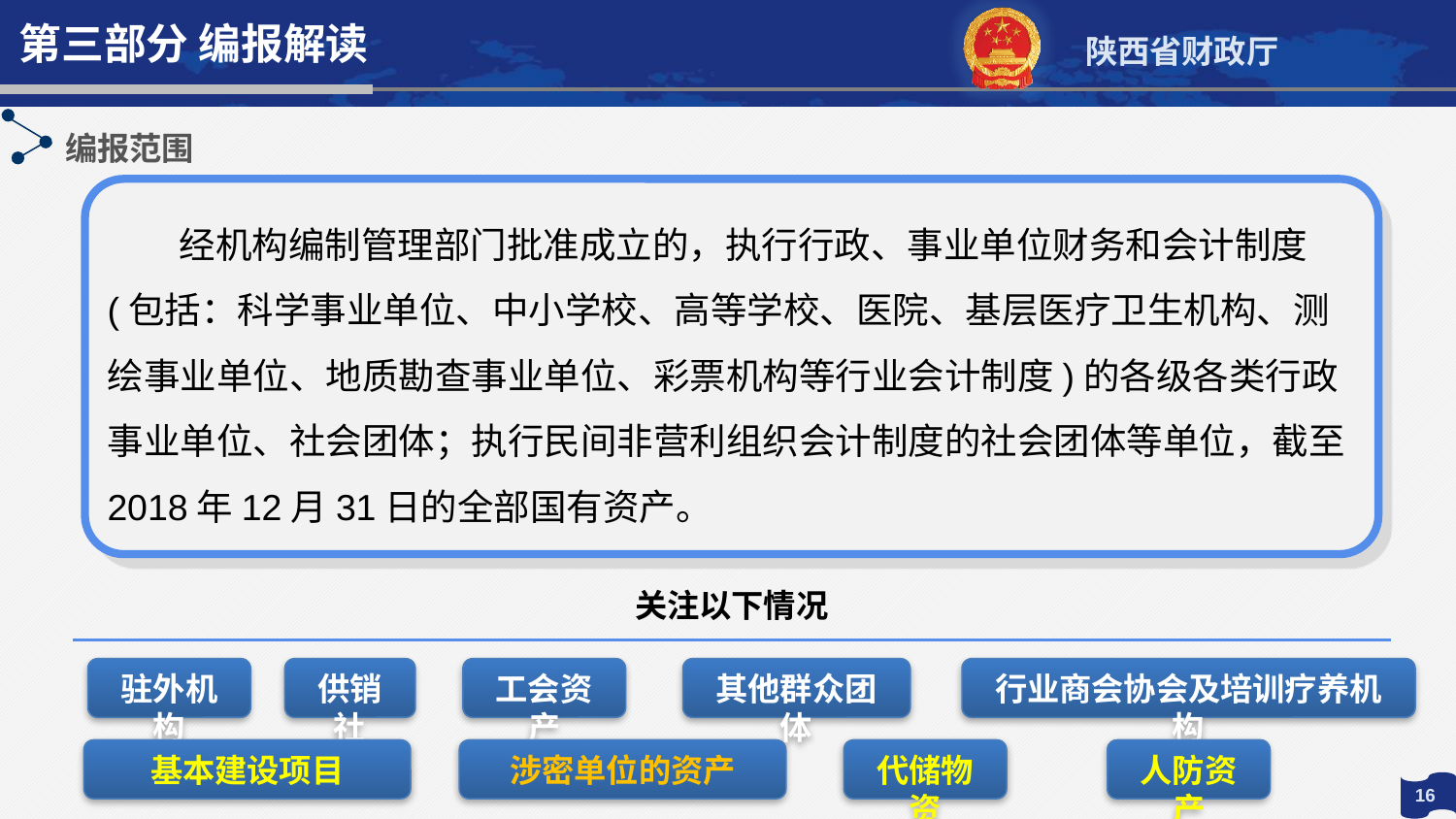

第三部分 编报解读

编报范围

经机构编制管理部门批准成立的，执行行政、事业单位财务和会计制度(包括：科学事业单位、中小学校、高等学校、医院、基层医疗卫生机构、测绘事业单位、地质勘查事业单位、彩票机构等行业会计制度)的各级各类行政事业单位、社会团体；执行民间非营利组织会计制度的社会团体等单位，截至2018年12月31日的全部国有资产。
关注以下情况
驻外机构
供销社
工会资产
其他群众团体
行业商会协会及培训疗养机构
人防资产
代储物资
基本建设项目
涉密单位的资产